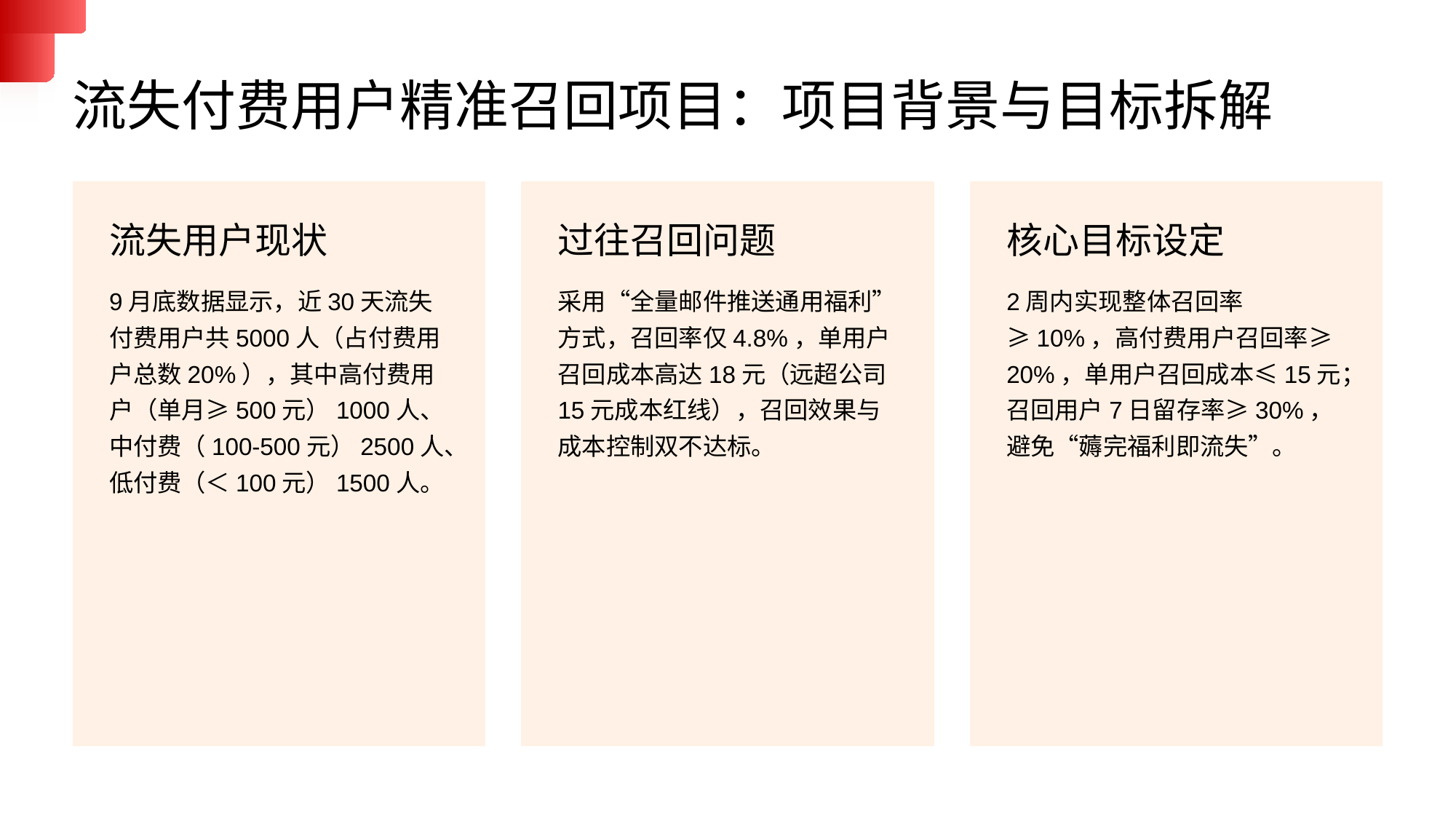

流失付费用户精准召回项目：项目背景与目标拆解

流失用户现状
过往召回问题
核心目标设定
9月底数据显示，近30天流失付费用户共5000人（占付费用户总数20%），其中高付费用户（单月≥500元）1000人、中付费（100-500元）2500人、低付费（＜100元）1500人。
采用“全量邮件推送通用福利”方式，召回率仅4.8%，单用户召回成本高达18元（远超公司15元成本红线），召回效果与成本控制双不达标。
2周内实现整体召回率≥10%，高付费用户召回率≥20%，单用户召回成本≤15元；召回用户7日留存率≥30%，避免“薅完福利即流失”。